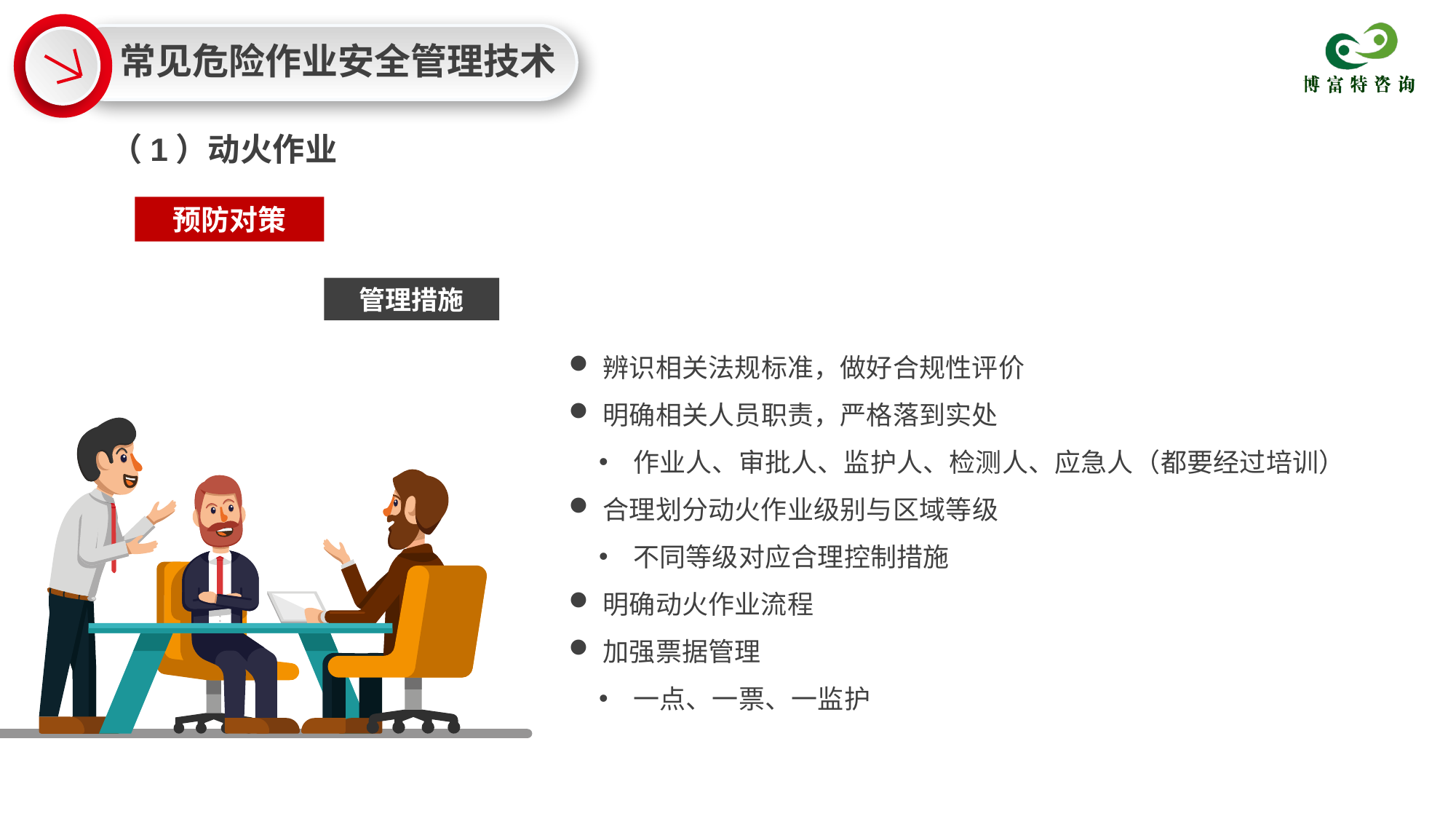

常见危险作业安全管理技术
（1）动火作业
预防对策
管理措施
辨识相关法规标准，做好合规性评价
明确相关人员职责，严格落到实处
作业人、审批人、监护人、检测人、应急人（都要经过培训）
合理划分动火作业级别与区域等级
不同等级对应合理控制措施
明确动火作业流程
加强票据管理
一点、一票、一监护